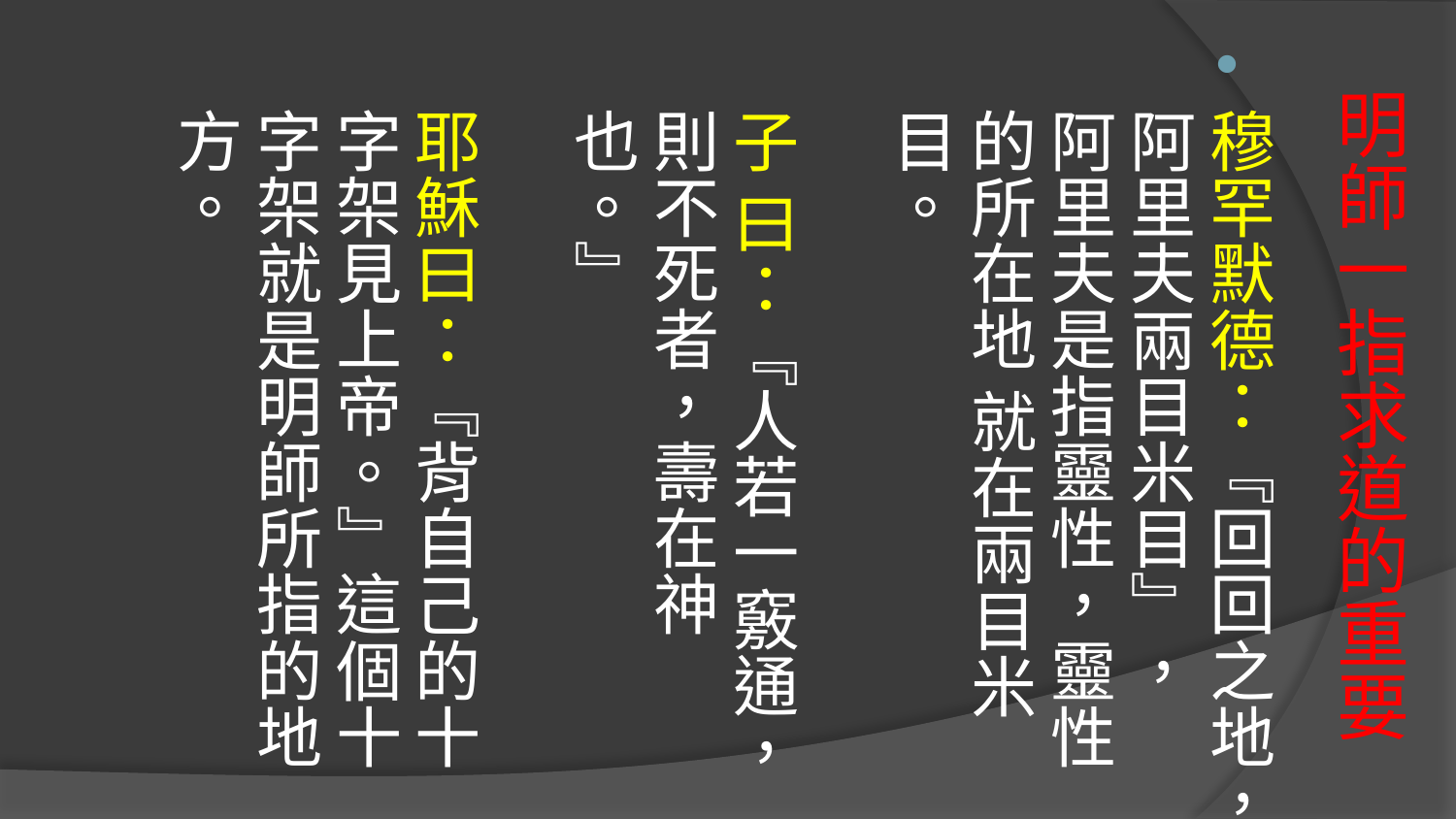

穆罕默德：『回回之地，阿里夫兩目米目』， 阿里夫是指靈性，靈性的所在地 就在兩目米目。
子 曰：『人若一竅通，則不死者，壽在神也。』
耶穌曰：『背自己的十字架見上帝。』這個十字架就是明師所指的地方。
# 明師一指求道的重要